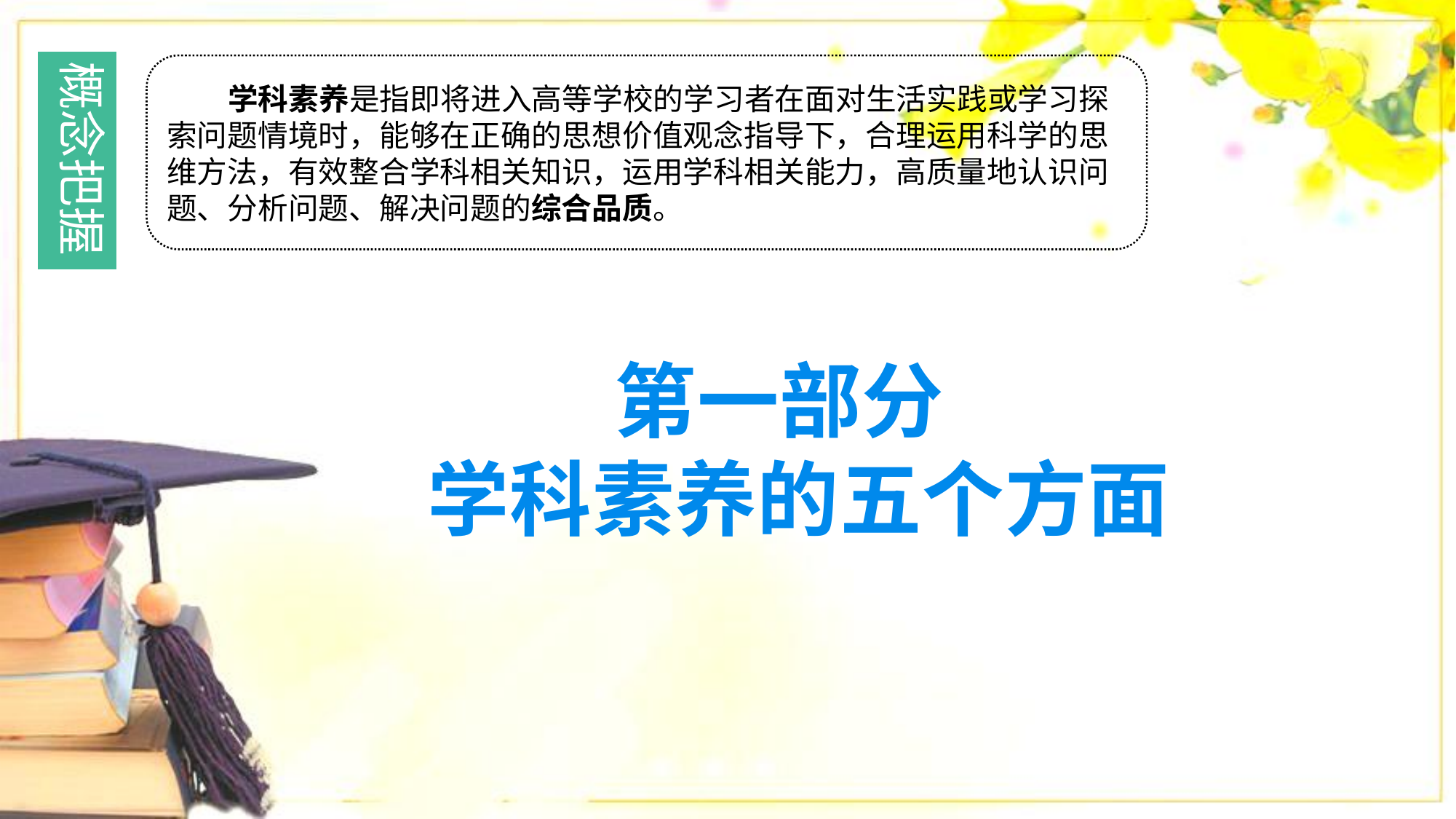

概念把握

        学科素养是指即将进入高等学校的学习者在面对生活实践或学习探索问题情境时，能够在正确的思想价值观念指导下，合理运用科学的思维方法，有效整合学科相关知识，运用学科相关能力，高质量地认识问题、分析问题、解决问题的综合品质。

第一部分
学科素养的五个方面